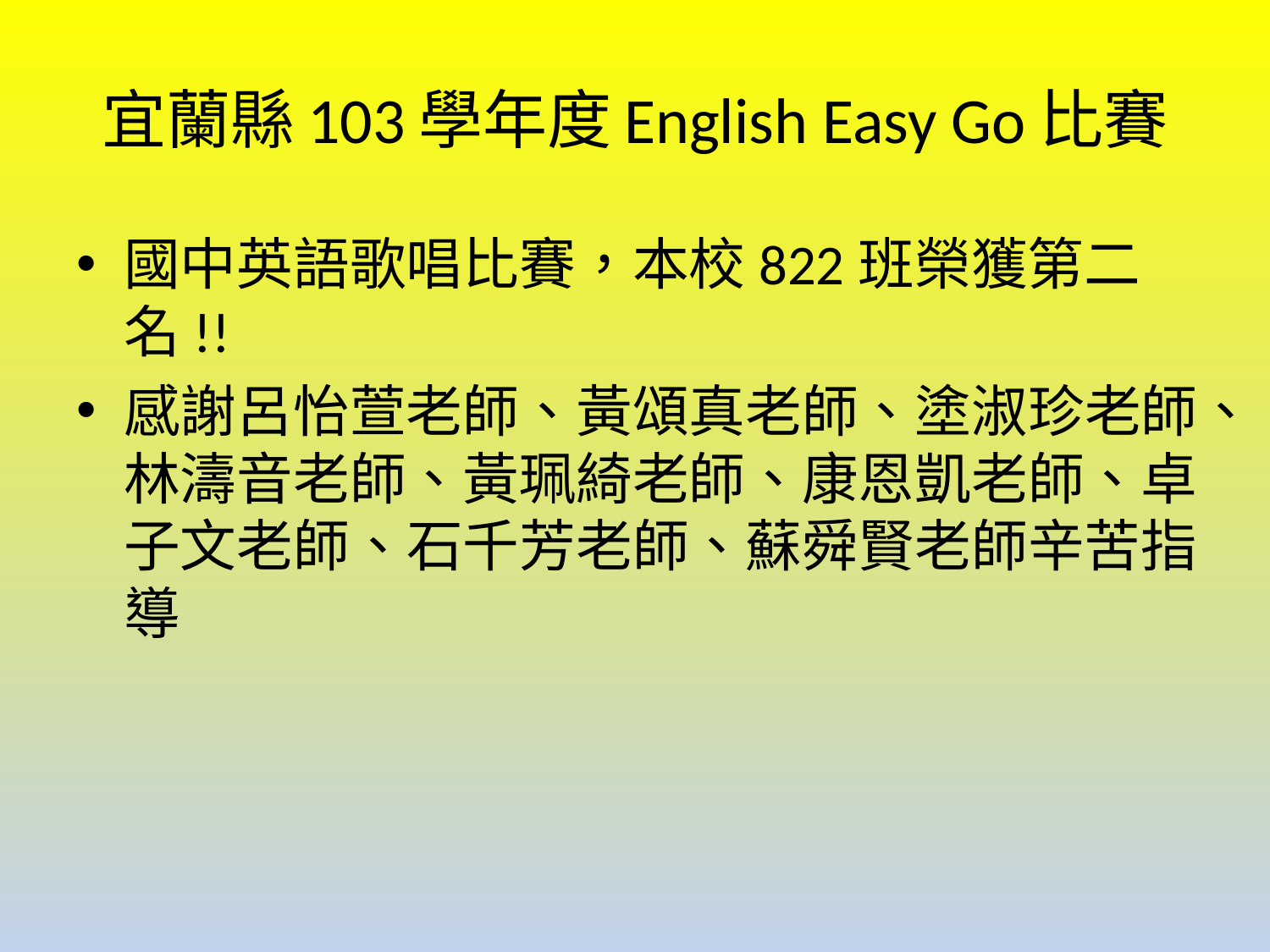

# 宜蘭縣103學年度English Easy Go比賽
國中英語歌唱比賽，本校822班榮獲第二名!!
感謝呂怡萱老師、黃頌真老師、塗淑珍老師、林濤音老師、黃珮綺老師、康恩凱老師、卓子文老師、石千芳老師、蘇舜賢老師辛苦指導